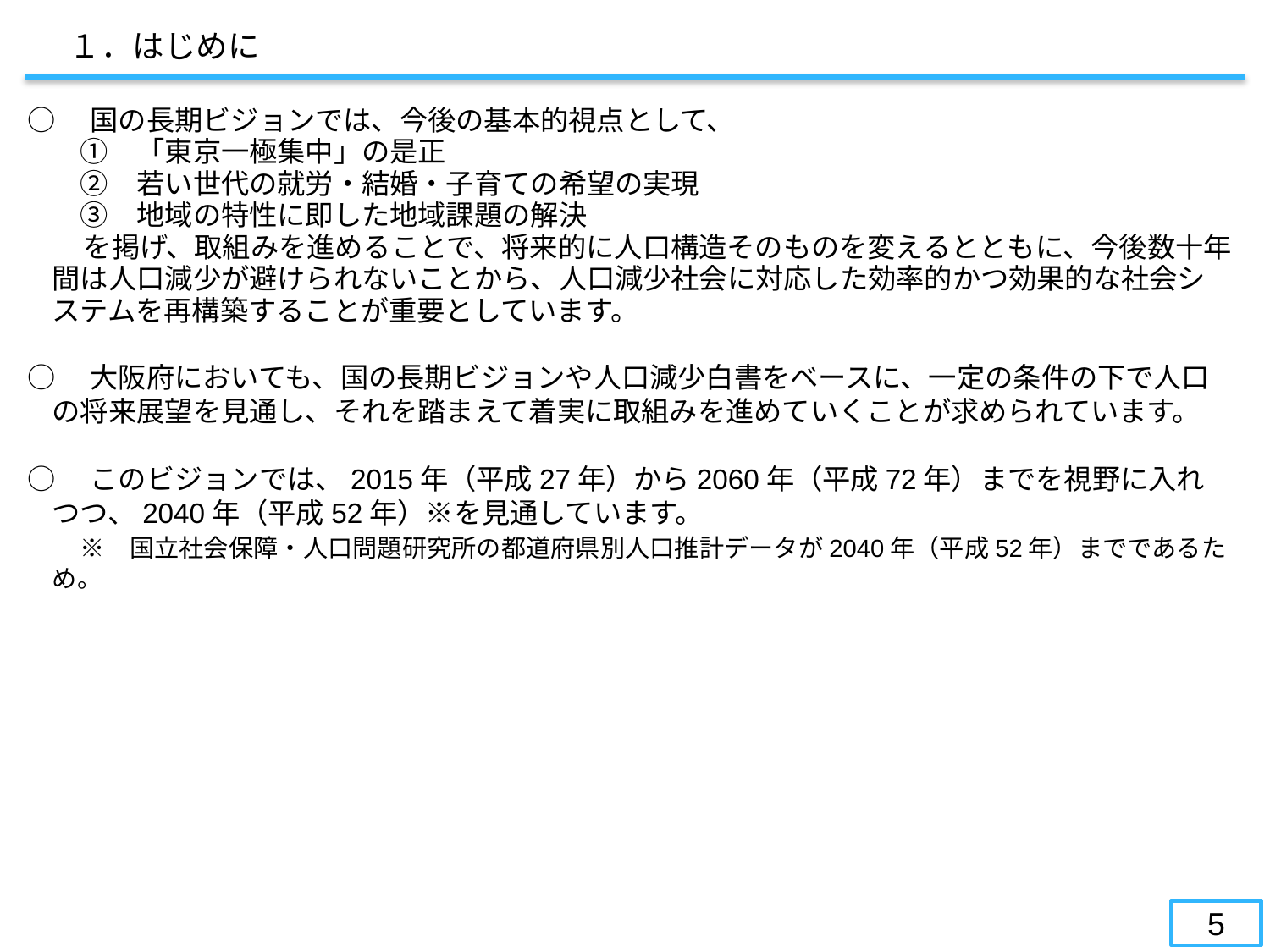

１．はじめに
○　国の長期ビジョンでは、今後の基本的視点として、
　①　「東京一極集中」の是正
　②　若い世代の就労・結婚・子育ての希望の実現
　③　地域の特性に即した地域課題の解決
　　を掲げ、取組みを進めることで、将来的に人口構造そのものを変えるとともに、今後数十年間は人口減少が避けられないことから、人口減少社会に対応した効率的かつ効果的な社会システムを再構築することが重要としています。

○　大阪府においても、国の長期ビジョンや人口減少白書をベースに、一定の条件の下で人口の将来展望を見通し、それを踏まえて着実に取組みを進めていくことが求められています。

○　このビジョンでは、2015年（平成27年）から2060年（平成72年）までを視野に入れつつ、2040年（平成52年）※を見通しています。
　　※　国立社会保障・人口問題研究所の都道府県別人口推計データが2040年（平成52年）までであるため。
5